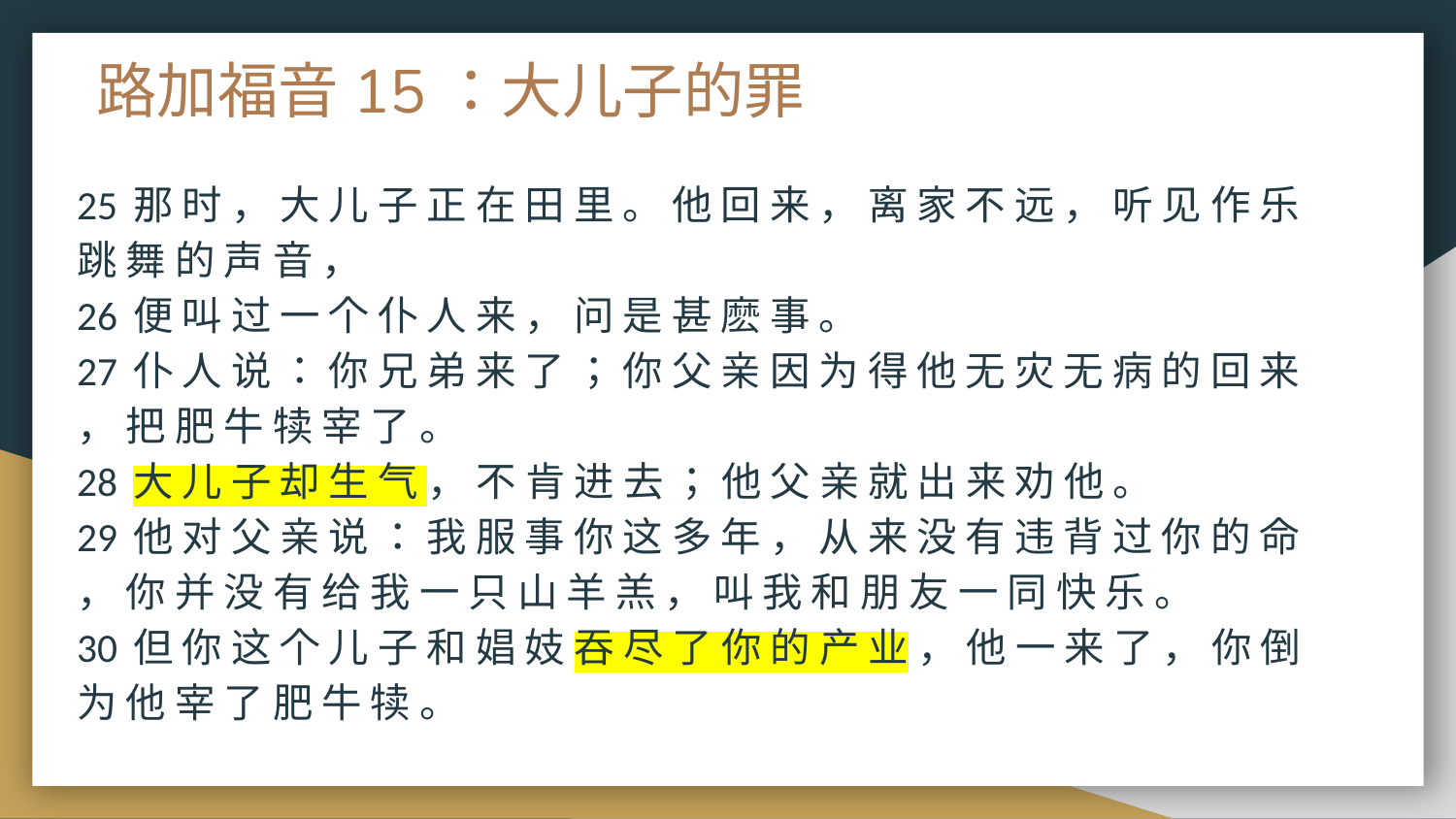

# 路加福音15：大儿子的罪
25 那 时 ， 大 儿 子 正 在 田 里 。 他 回 来 ， 离 家 不 远 ， 听 见 作 乐 跳 舞 的 声 音 ，
26 便 叫 过 一 个 仆 人 来 ， 问 是 甚 麽 事 。
27 仆 人 说 ： 你 兄 弟 来 了 ； 你 父 亲 因 为 得 他 无 灾 无 病 的 回 来 ， 把 肥 牛 犊 宰 了 。
28 大 儿 子 却 生 气 ， 不 肯 进 去 ； 他 父 亲 就 出 来 劝 他 。
29 他 对 父 亲 说 ： 我 服 事 你 这 多 年 ， 从 来 没 有 违 背 过 你 的 命 ， 你 并 没 有 给 我 一 只 山 羊 羔 ， 叫 我 和 朋 友 一 同 快 乐 。
30 但 你 这 个 儿 子 和 娼 妓 吞 尽 了 你 的 产 业 ， 他 一 来 了 ， 你 倒 为 他 宰 了 肥 牛 犊 。